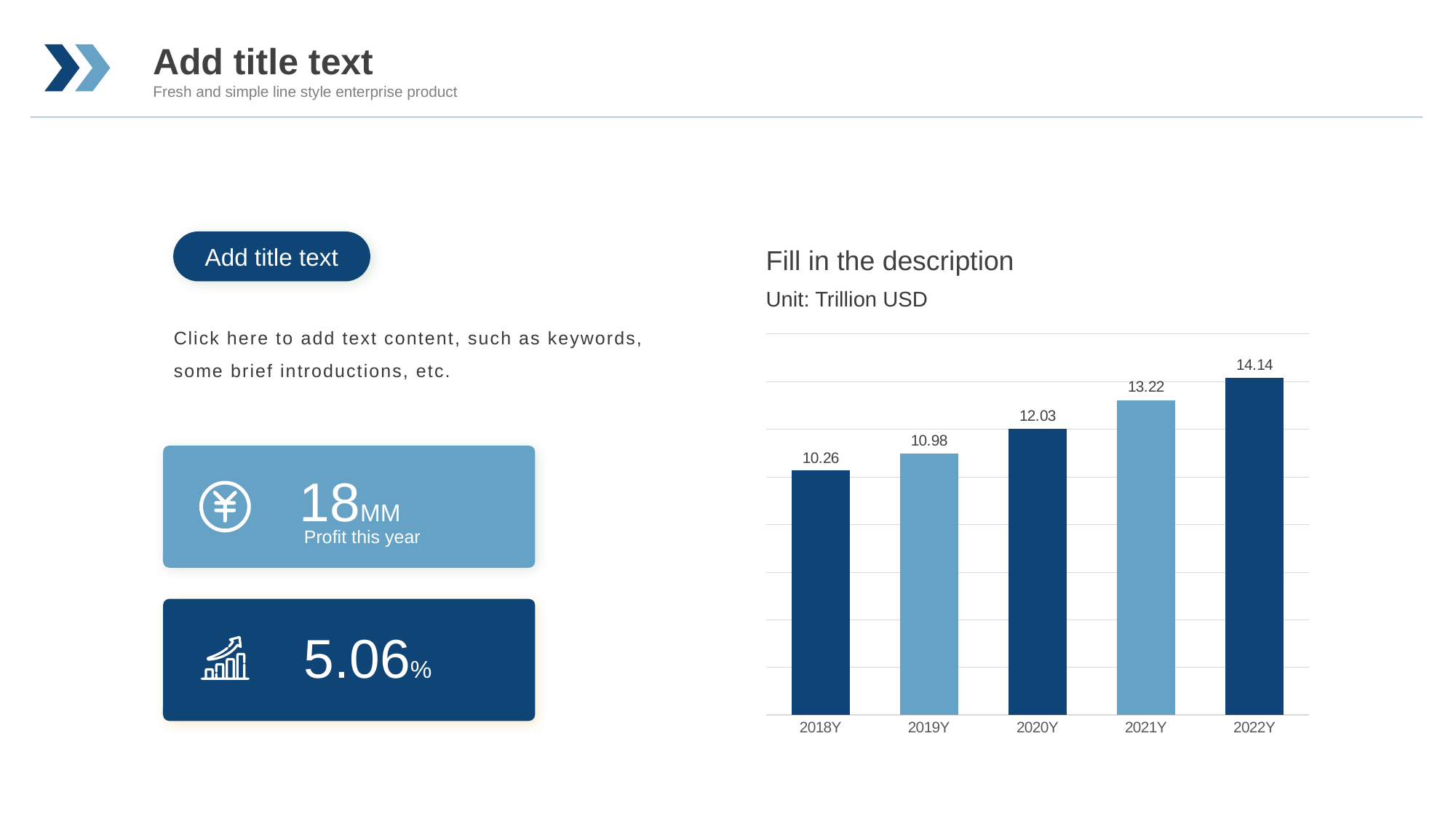

Add title text
Fresh and simple line style enterprise product
Add title text
Fill in the description
Unit: Trillion USD
Click here to add text content, such as keywords, some brief introductions, etc.

### Chart

| Category | 房地产开发投资完成累计值（万亿元） |
|---|---|
| 2018Y | 10.26 |
| 2019Y | 10.98 |
| 2020Y | 12.03 |
| 2021Y | 13.22 |
| 2022Y | 14.14 |
18MM

Profit this year

5.06%